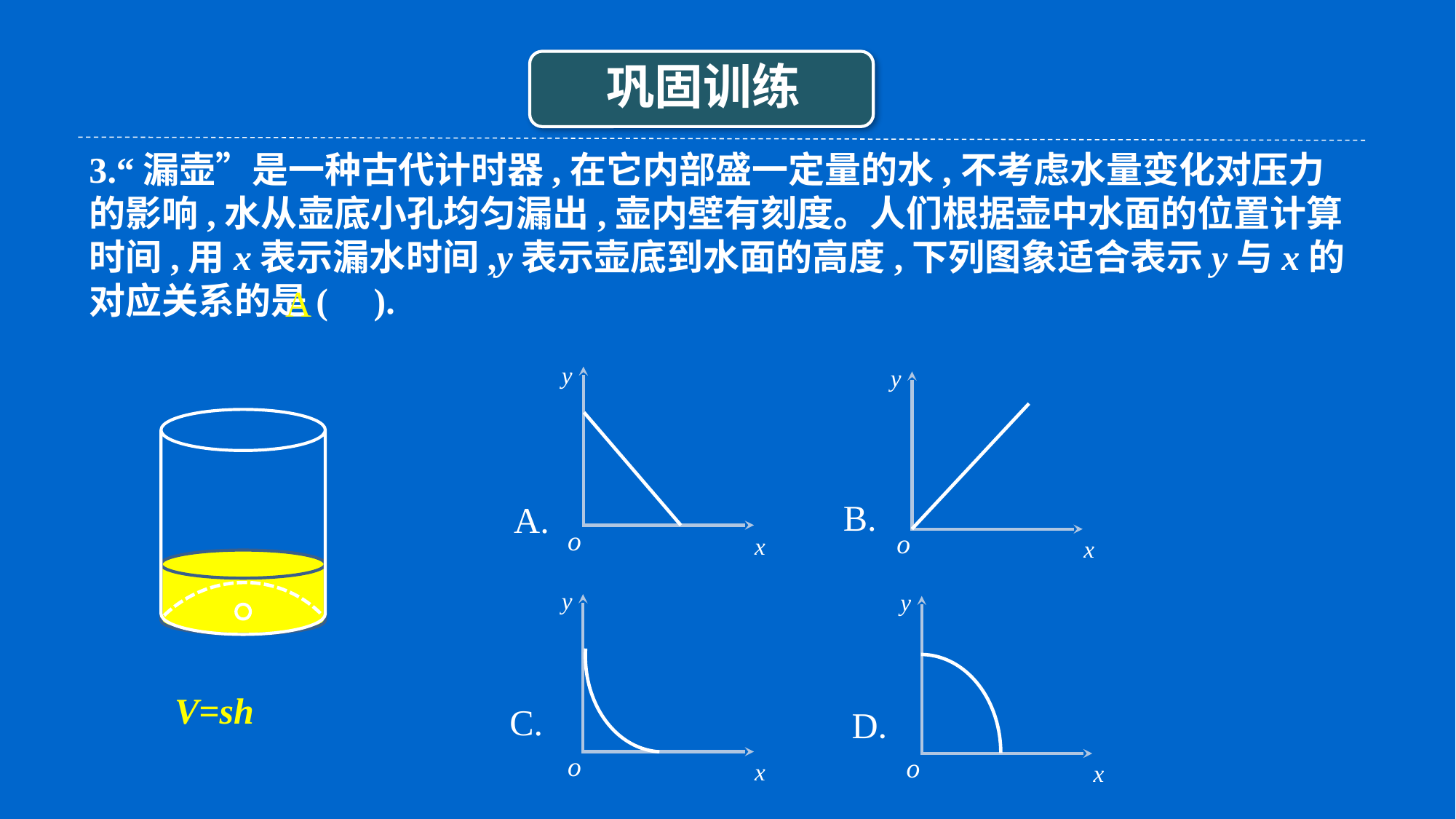

巩固训练
3.“漏壶”是一种古代计时器,在它内部盛一定量的水,不考虑水量变化对压力的影响,水从壶底小孔均匀漏出,壶内壁有刻度。人们根据壶中水面的位置计算时间,用x表示漏水时间,y表示壶底到水面的高度,下列图象适合表示y与x的对应关系的是(     ).
A
y
o
x
y
o
x

B.
A.

y
o
x
y
o
x

V=sh
C.
D.